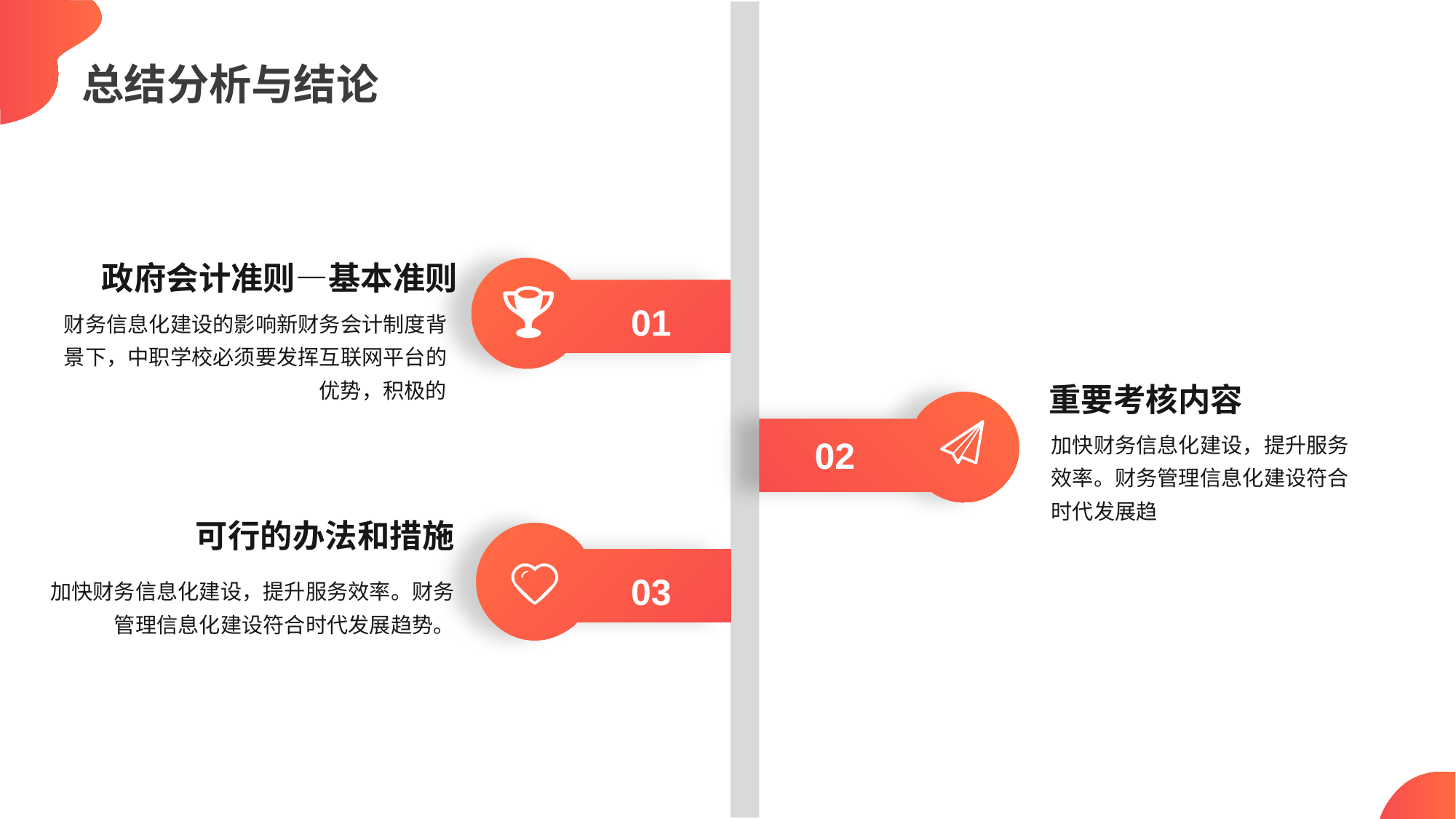

总结分析与结论
政府会计准则—基本准则

01
财务信息化建设的影响新财务会计制度背景下，中职学校必须要发挥互联网平台的优势，积极的
重要考核内容

02

加快财务信息化建设，提升服务效率。财务管理信息化建设符合时代发展趋
可行的办法和措施

03

加快财务信息化建设，提升服务效率。财务管理信息化建设符合时代发展趋势。